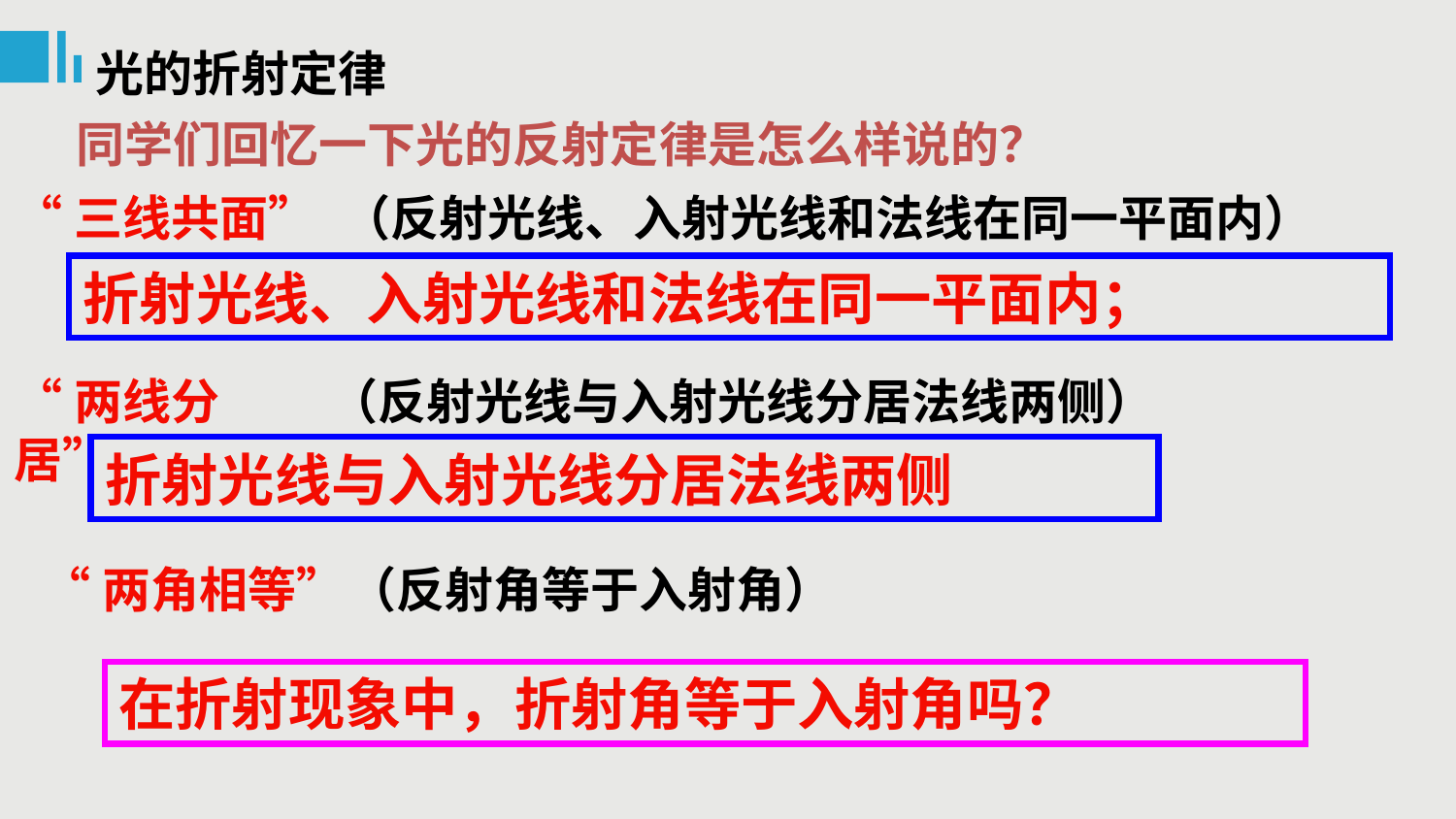

光的折射定律

同学们回忆一下光的反射定律是怎么样说的？
“三线共面”
（反射光线、入射光线和法线在同一平面内）
折射光线、入射光线和法线在同一平面内；
“两线分居”
（反射光线与入射光线分居法线两侧）
折射光线与入射光线分居法线两侧
“两角相等”
（反射角等于入射角）
在折射现象中，折射角等于入射角吗？